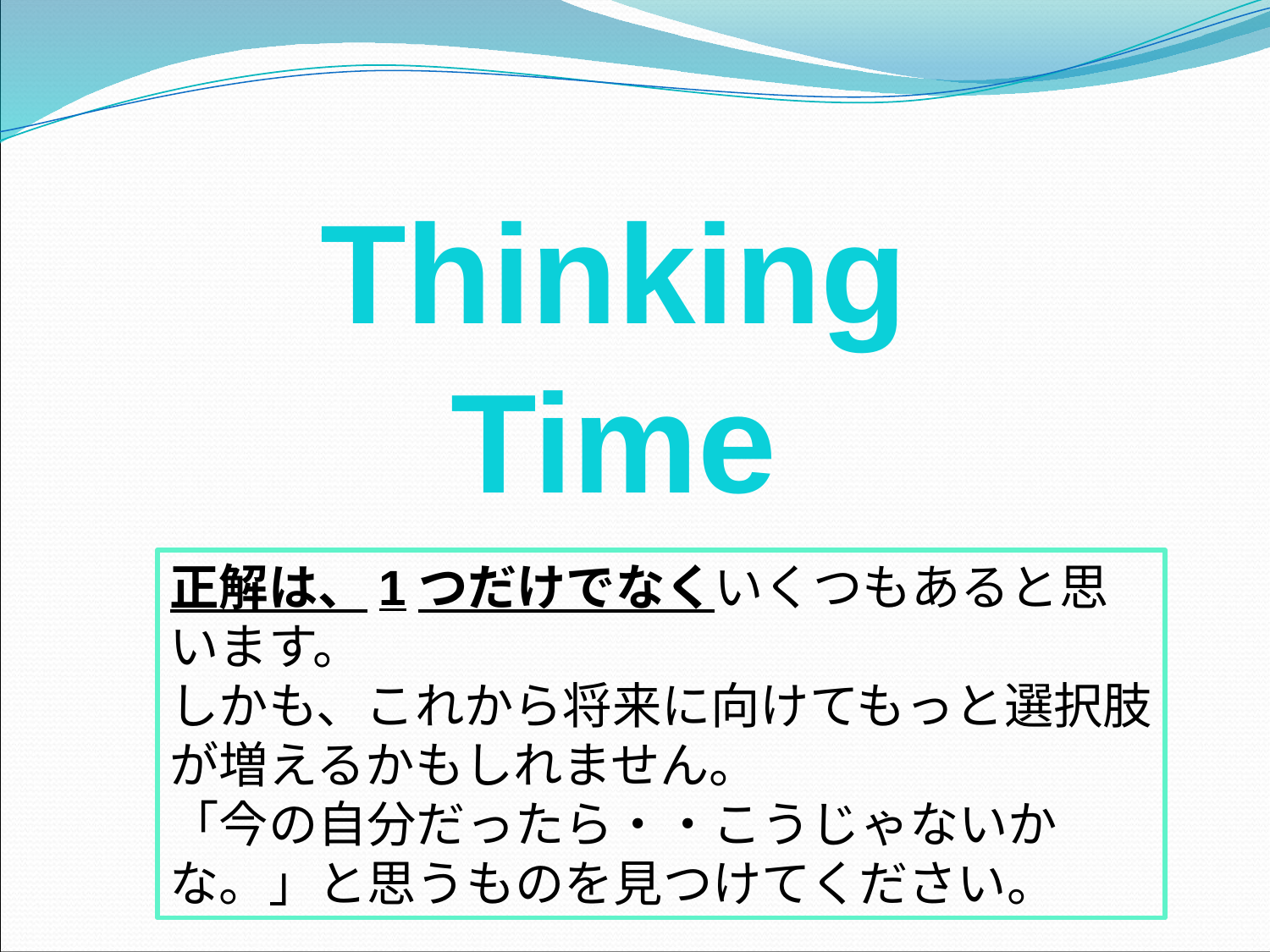

Thinking Time
正解は、1つだけでなくいくつもあると思います。
しかも、これから将来に向けてもっと選択肢が増えるかもしれません。
「今の自分だったら・・こうじゃないかな。」と思うものを見つけてください。